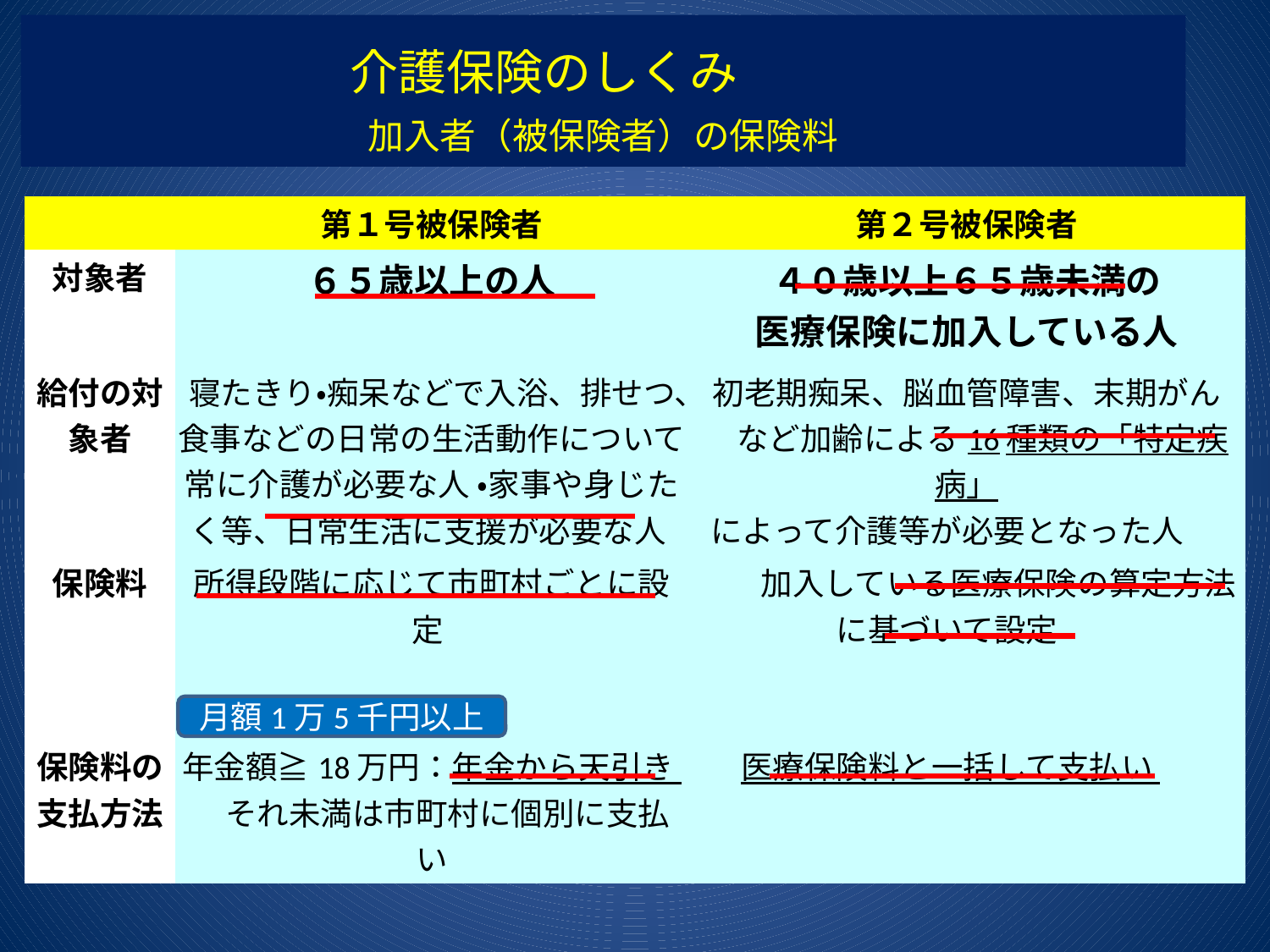

# 介護保険のしくみ　　 加入者（被保険者）の保険料
|  | 第１号被保険者 | 第２号被保険者 |
| --- | --- | --- |
| 対象者 | ６５歳以上の人 | ４０歳以上６５歳未満の 医療保険に加入している人 |
| 給付の対象者 | 寝たきり・痴呆などで入浴、排せつ、 食事などの日常の生活動作について常に介護が必要な人 ・家事や身じたく等、日常生活に支援が必要な人 | 初老期痴呆、脳血管障害、末期がん 　など加齢による16種類の「特定疾病」 によって介護等が必要となった人 |
| 保険料 | 所得段階に応じて市町村ごとに設定 | 加入している医療保険の算定方法に基づいて設定 |
| 保険料の 支払方法 | 年金額≧18万円：年金から天引き 　それ未満は市町村に個別に支払い | 医療保険料と一括して支払い |
月額1万5千円以上